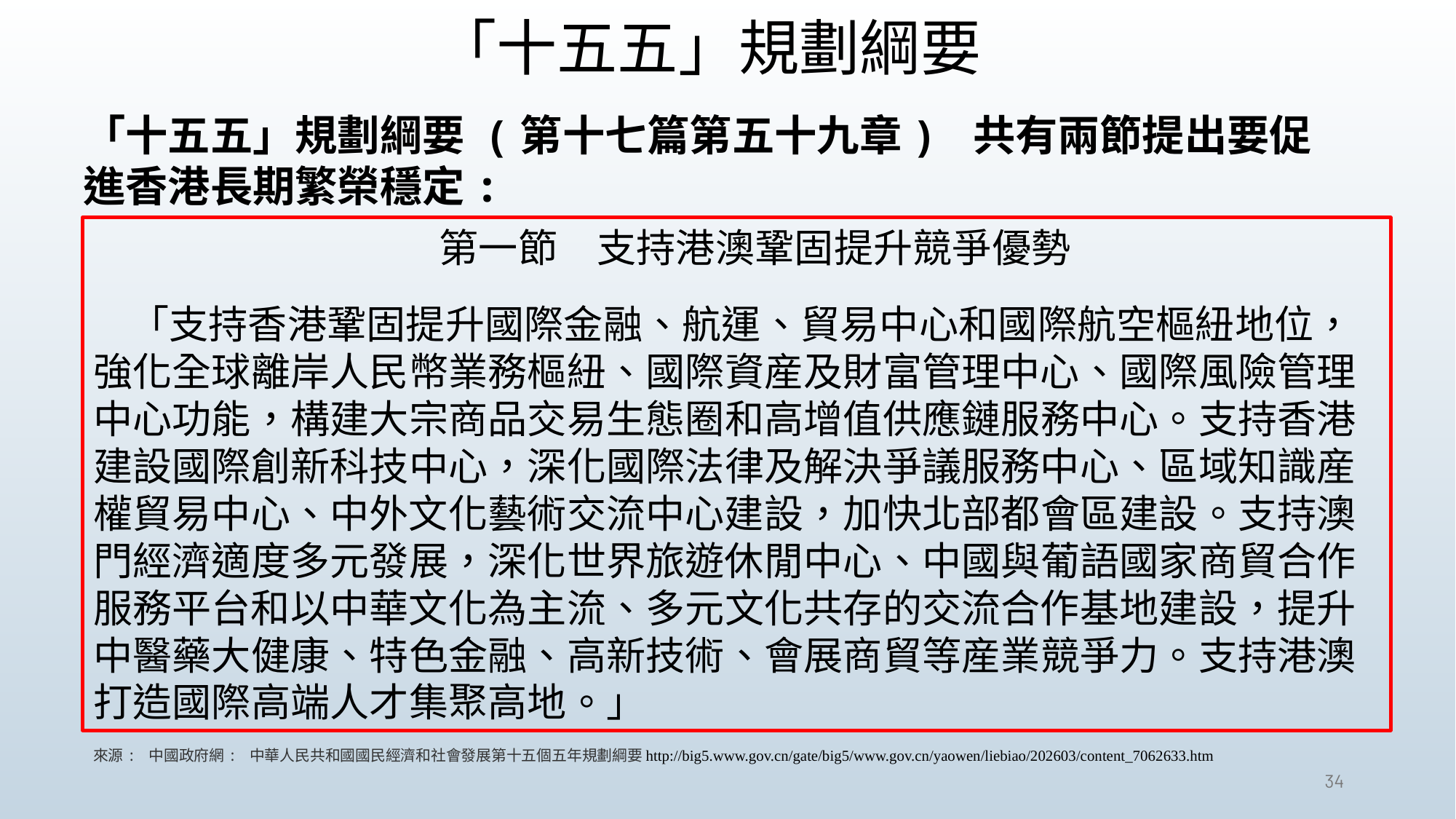

「十五五」規劃綱要
「十五五」規劃綱要 (第十七篇第五十九章) 共有兩節提出要促進香港長期繁榮穩定:
第一節　支持港澳鞏固提升競爭優勢
「支持香港鞏固提升國際金融、航運、貿易中心和國際航空樞紐地位，強化全球離岸人民幣業務樞紐、國際資産及財富管理中心、國際風險管理中心功能，構建大宗商品交易生態圈和高增值供應鏈服務中心。支持香港建設國際創新科技中心，深化國際法律及解決爭議服務中心、區域知識産權貿易中心、中外文化藝術交流中心建設，加快北部都會區建設。支持澳門經濟適度多元發展，深化世界旅遊休閒中心、中國與葡語國家商貿合作服務平台和以中華文化為主流、多元文化共存的交流合作基地建設，提升中醫藥大健康、特色金融、高新技術、會展商貿等産業競爭力。支持港澳打造國際高端人才集聚高地。」
來源: 中國政府網: 中華人民共和國國民經濟和社會發展第十五個五年規劃綱要http://big5.www.gov.cn/gate/big5/www.gov.cn/yaowen/liebiao/202603/content_7062633.htm
34